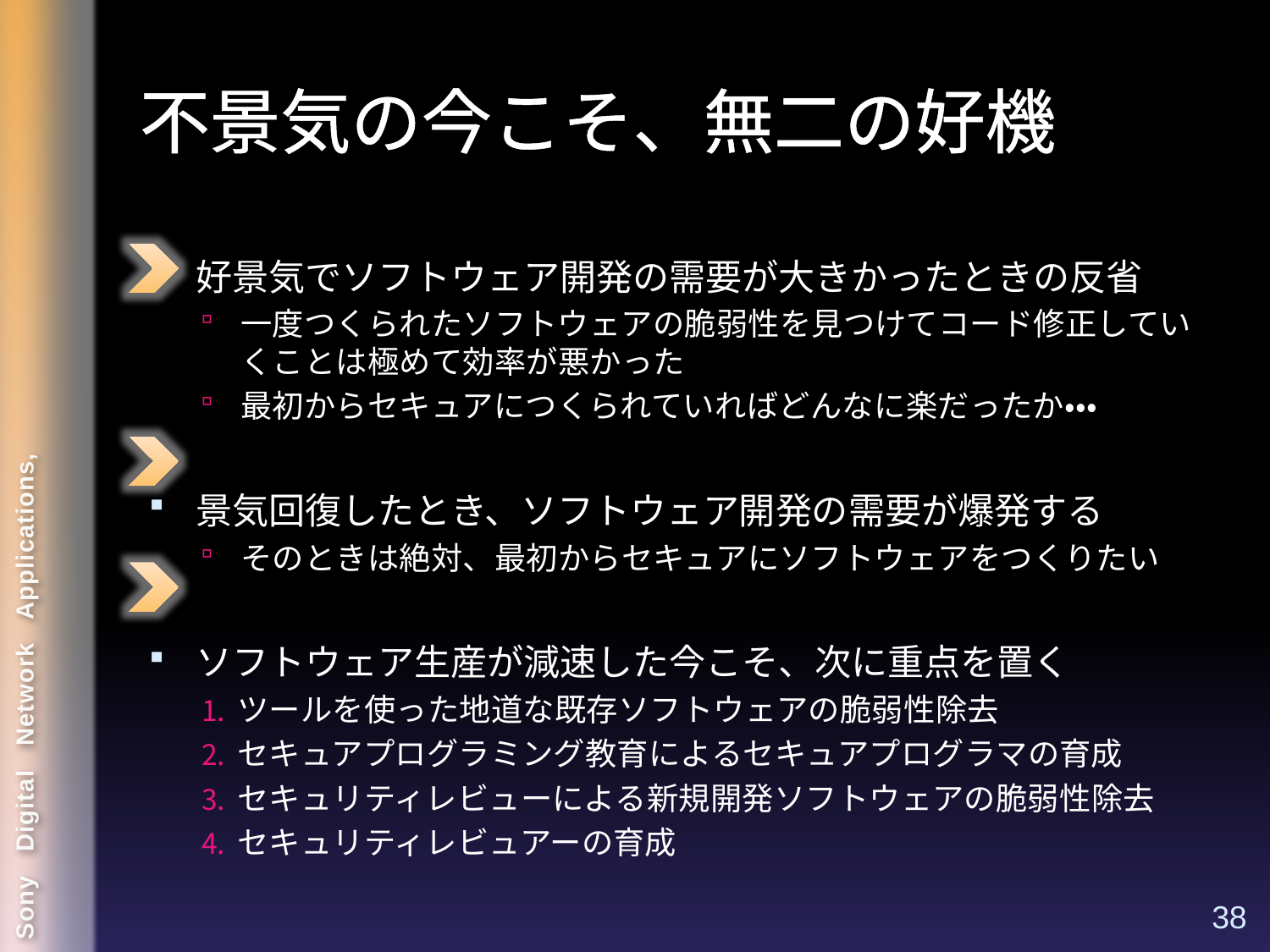

# 不景気の今こそ、無二の好機

好景気でソフトウェア開発の需要が大きかったときの反省
一度つくられたソフトウェアの脆弱性を見つけてコード修正していくことは極めて効率が悪かった
最初からセキュアにつくられていればどんなに楽だったか・・・

景気回復したとき、ソフトウェア開発の需要が爆発する
そのときは絶対、最初からセキュアにソフトウェアをつくりたい

ソフトウェア生産が減速した今こそ、次に重点を置く
ツールを使った地道な既存ソフトウェアの脆弱性除去
セキュアプログラミング教育によるセキュアプログラマの育成
セキュリティレビューによる新規開発ソフトウェアの脆弱性除去
セキュリティレビュアーの育成

38